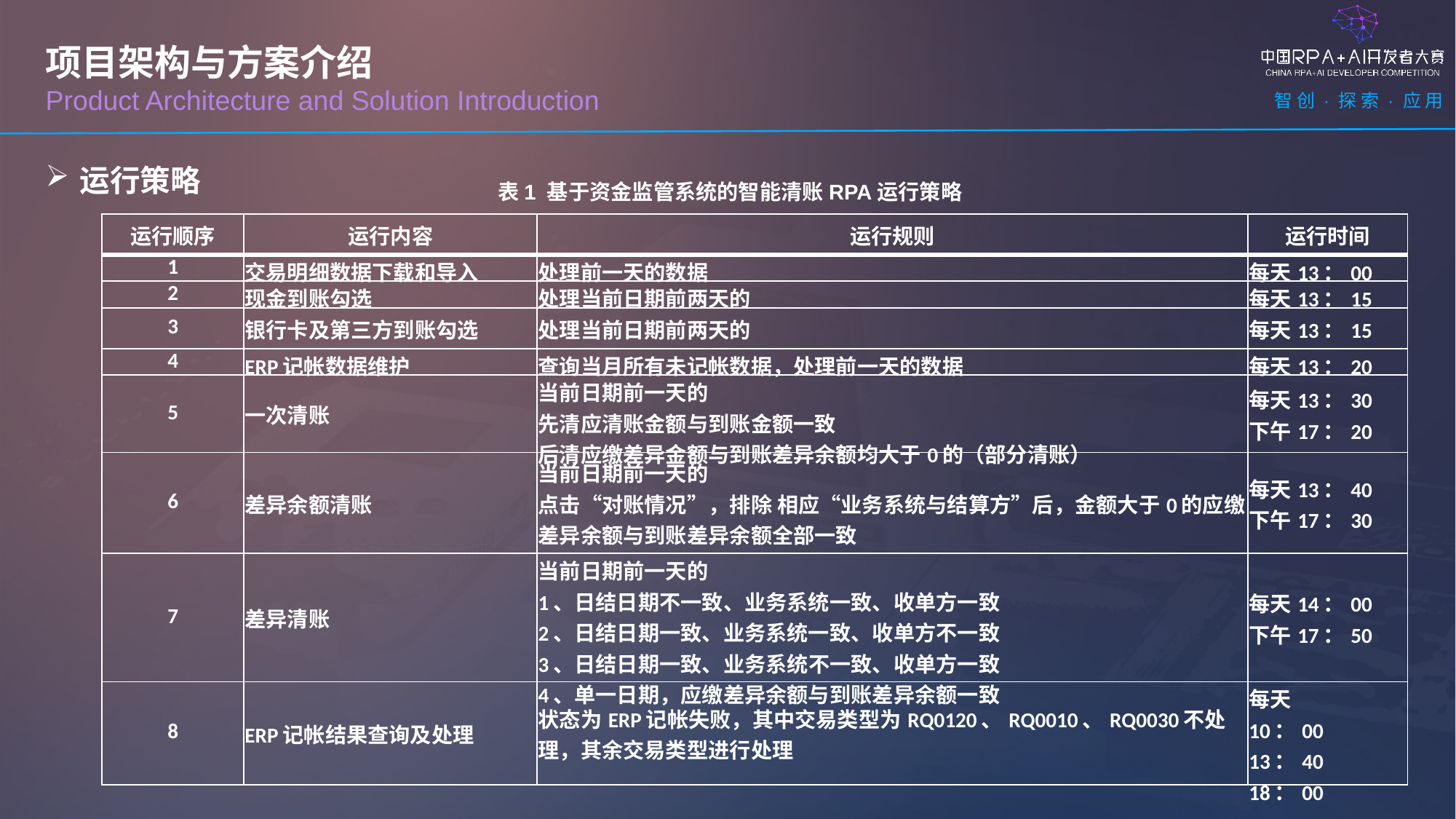

项目架构与方案介绍
Product Architecture and Solution Introduction

运行策略
表1 基于资金监管系统的智能清账RPA运行策略
| 运行顺序 | 运行内容 | 运行规则 | 运行时间 |
| --- | --- | --- | --- |
| 1 | 交易明细数据下载和导入 | 处理前一天的数据 | 每天13：00 |
| 2 | 现金到账勾选 | 处理当前日期前两天的 | 每天13：15 |
| 3 | 银行卡及第三方到账勾选 | 处理当前日期前两天的 | 每天13：15 |
| 4 | ERP记帐数据维护 | 查询当月所有未记帐数据，处理前一天的数据 | 每天13：20 |
| 5 | 一次清账 | 当前日期前一天的 先清应清账金额与到账金额一致 后清应缴差异金额与到账差异余额均大于0的（部分清账） | 每天13：30 下午17：20 |
| 6 | 差异余额清账 | 当前日期前一天的 点击“对账情况”，排除 相应“业务系统与结算方”后，金额大于0的应缴差异余额与到账差异余额全部一致 | 每天13：40 下午17：30 |
| 7 | 差异清账 | 当前日期前一天的 1、日结日期不一致、业务系统一致、收单方一致 2、日结日期一致、业务系统一致、收单方不一致 3、日结日期一致、业务系统不一致、收单方一致 4、单一日期，应缴差异余额与到账差异余额一致 | 每天14：00 下午17：50 |
| 8 | ERP记帐结果查询及处理 | 状态为ERP记帐失败，其中交易类型为RQ0120、RQ0010、RQ0030不处理，其余交易类型进行处理 | 每天 10：00 13：40 18：00 |